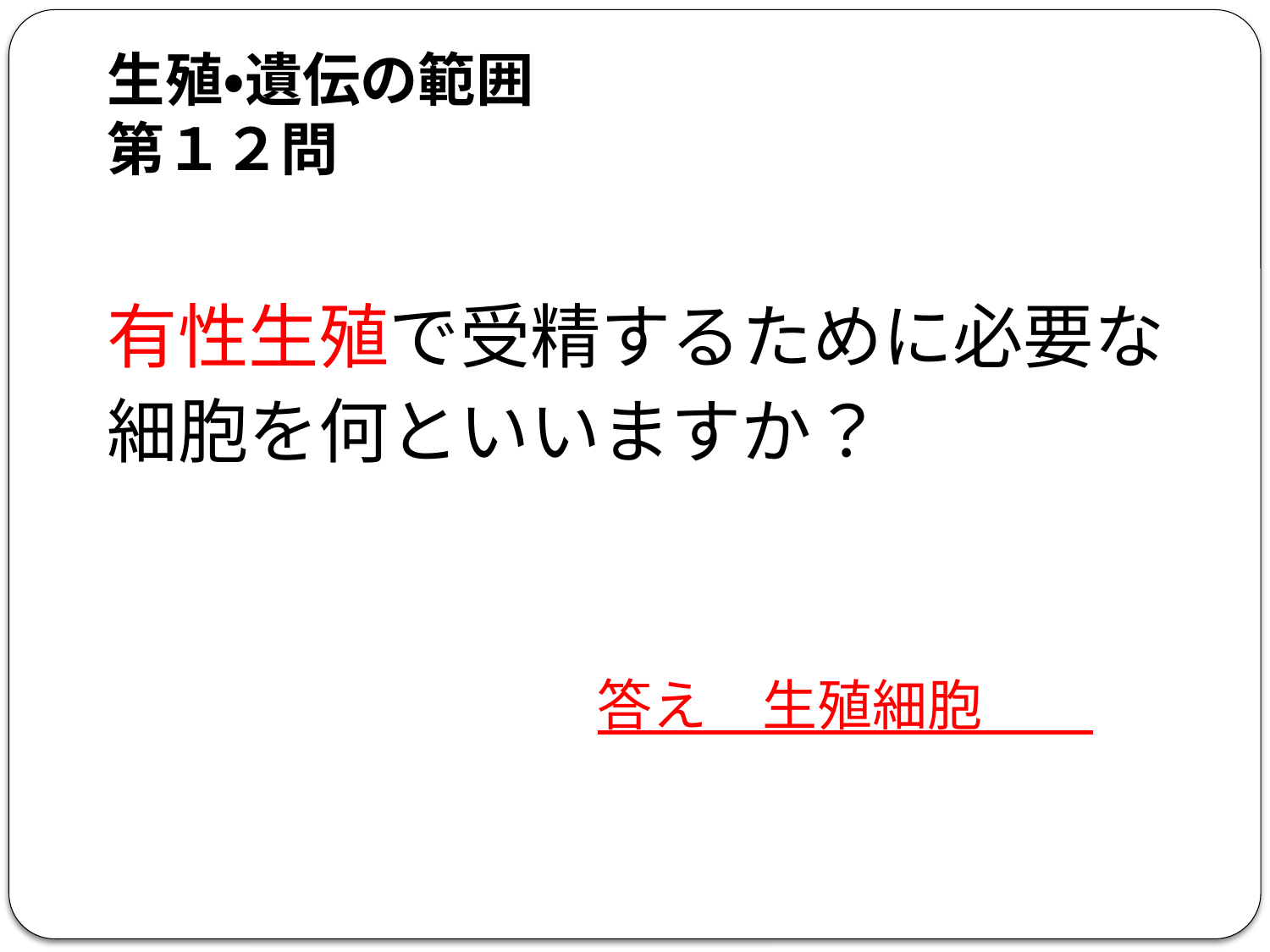

# 生殖・遺伝の範囲 第１２問
有性生殖で受精するために必要な
細胞を何といいますか？
答え　生殖細胞